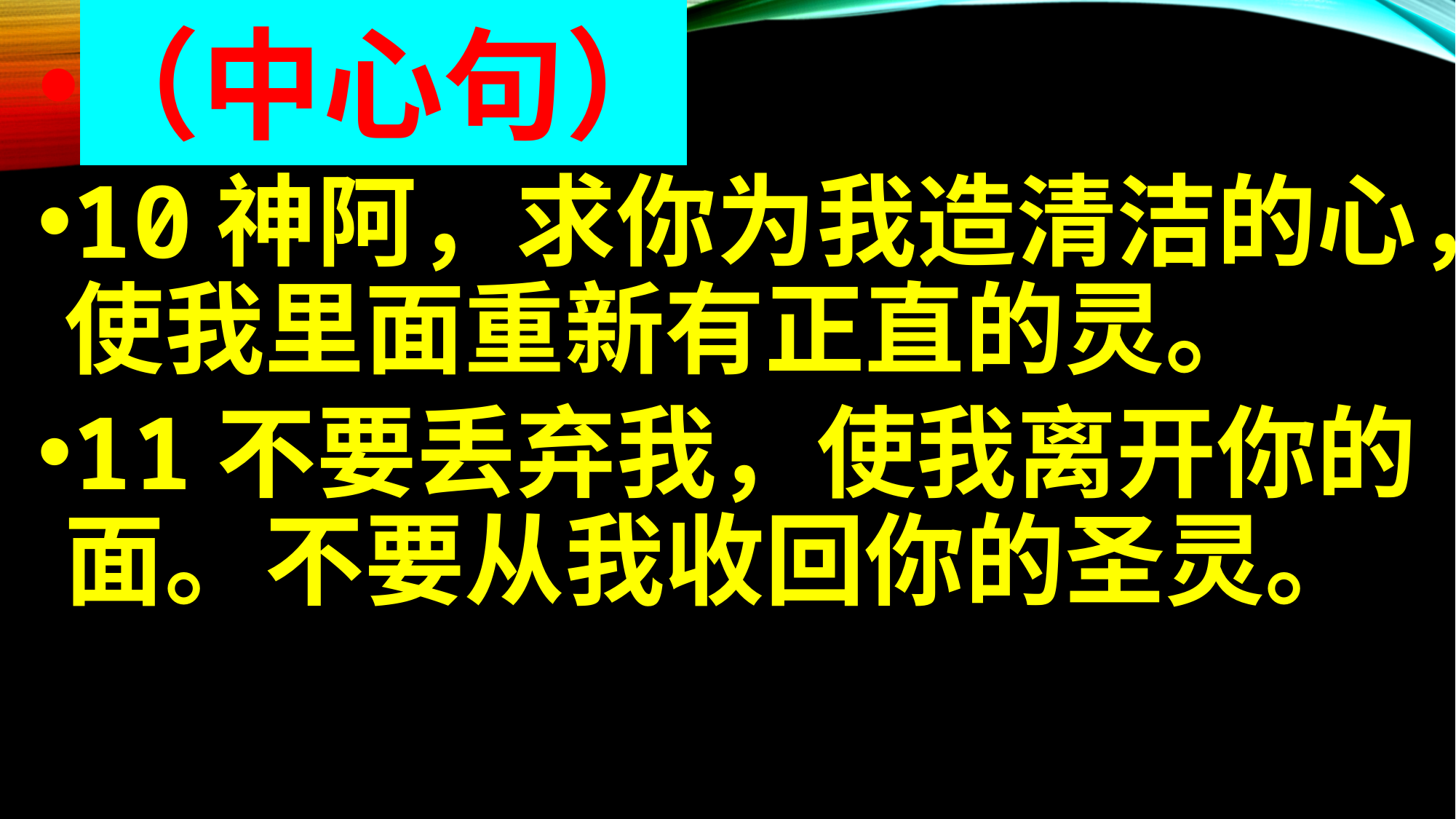

（中心句）
10神阿，求你为我造清洁的心，使我里面重新有正直的灵。
11不要丢弃我，使我离开你的面。不要从我收回你的圣灵。